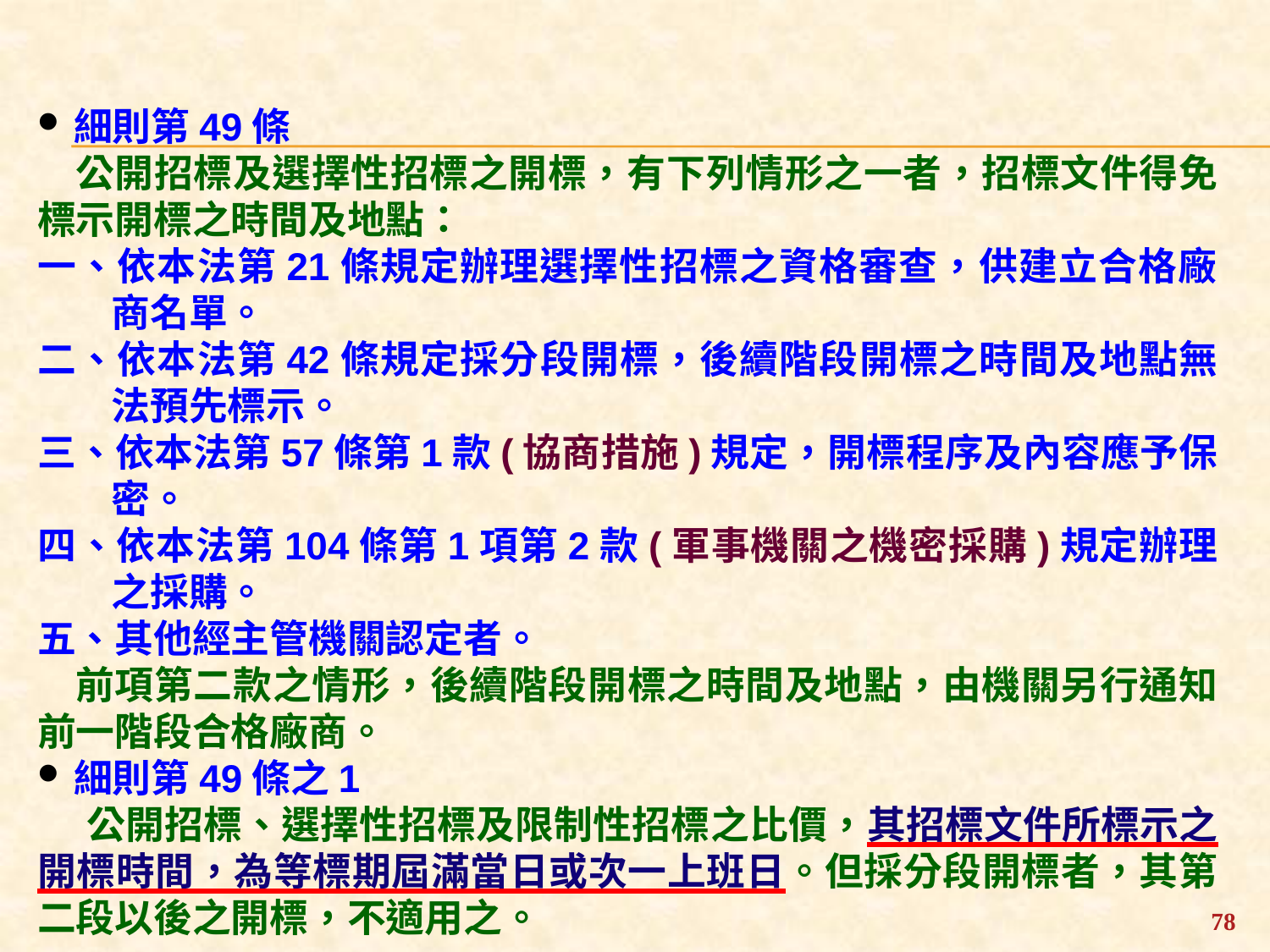

細則第49條
公開招標及選擇性招標之開標，有下列情形之一者，招標文件得免標示開標之時間及地點：
一、依本法第21條規定辦理選擇性招標之資格審查，供建立合格廠商名單。
二、依本法第42條規定採分段開標，後續階段開標之時間及地點無法預先標示。
三、依本法第57條第1款(協商措施)規定，開標程序及內容應予保密。
四、依本法第104條第1項第2款(軍事機關之機密採購)規定辦理之採購。
五、其他經主管機關認定者。
前項第二款之情形，後續階段開標之時間及地點，由機關另行通知前一階段合格廠商。
細則第49條之1
公開招標、選擇性招標及限制性招標之比價，其招標文件所標示之開標時間，為等標期屆滿當日或次一上班日。但採分段開標者，其第二段以後之開標，不適用之。
78